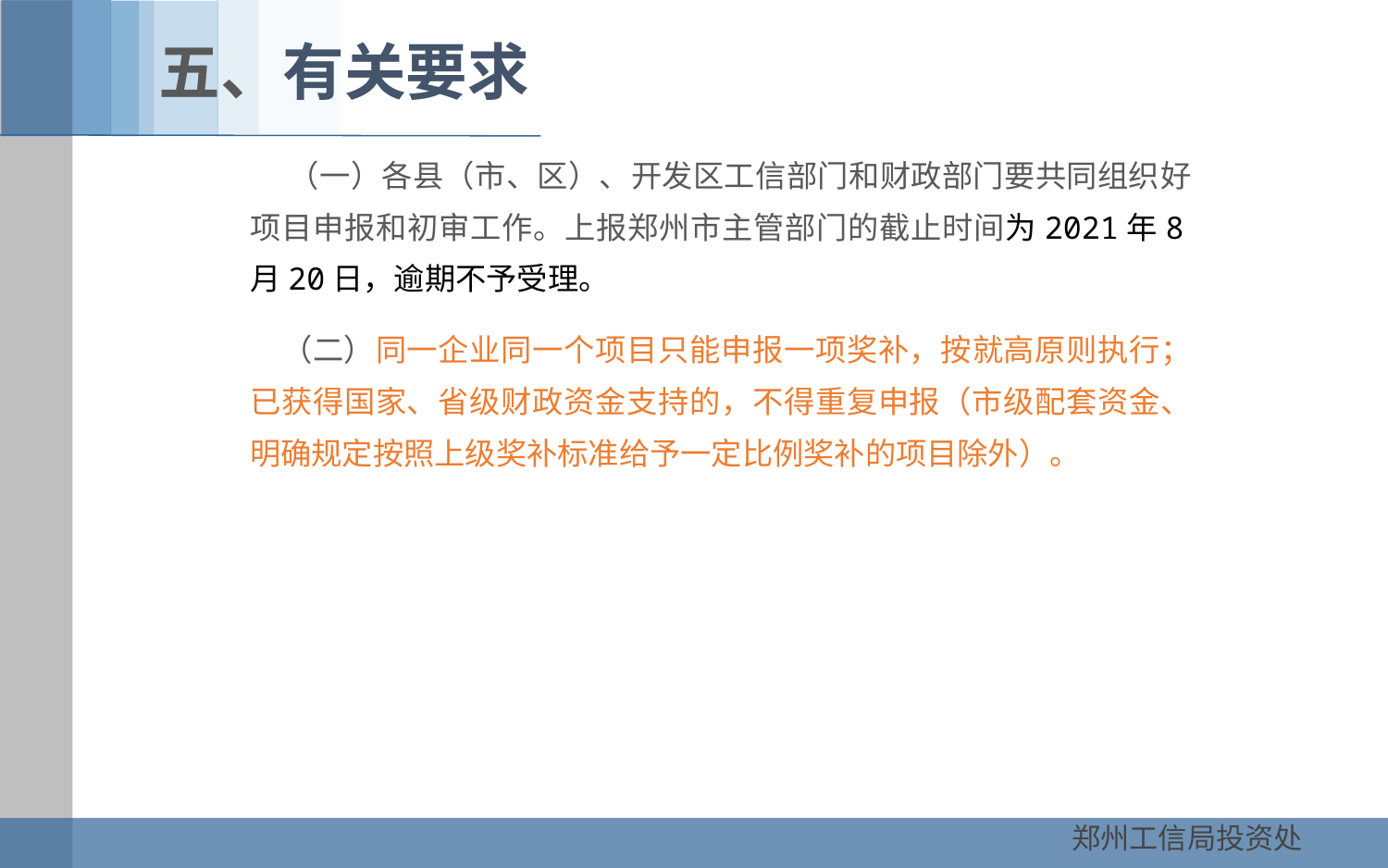

五、有关要求

　 （一）各县（市、区）、开发区工信部门和财政部门要共同组织好项目申报和初审工作。上报郑州市主管部门的截止时间为2021年8月20日，逾期不予受理。
　（二）同一企业同一个项目只能申报一项奖补，按就高原则执行；已获得国家、省级财政资金支持的，不得重复申报（市级配套资金、明确规定按照上级奖补标准给予一定比例奖补的项目除外）。

郑州工信局投资处